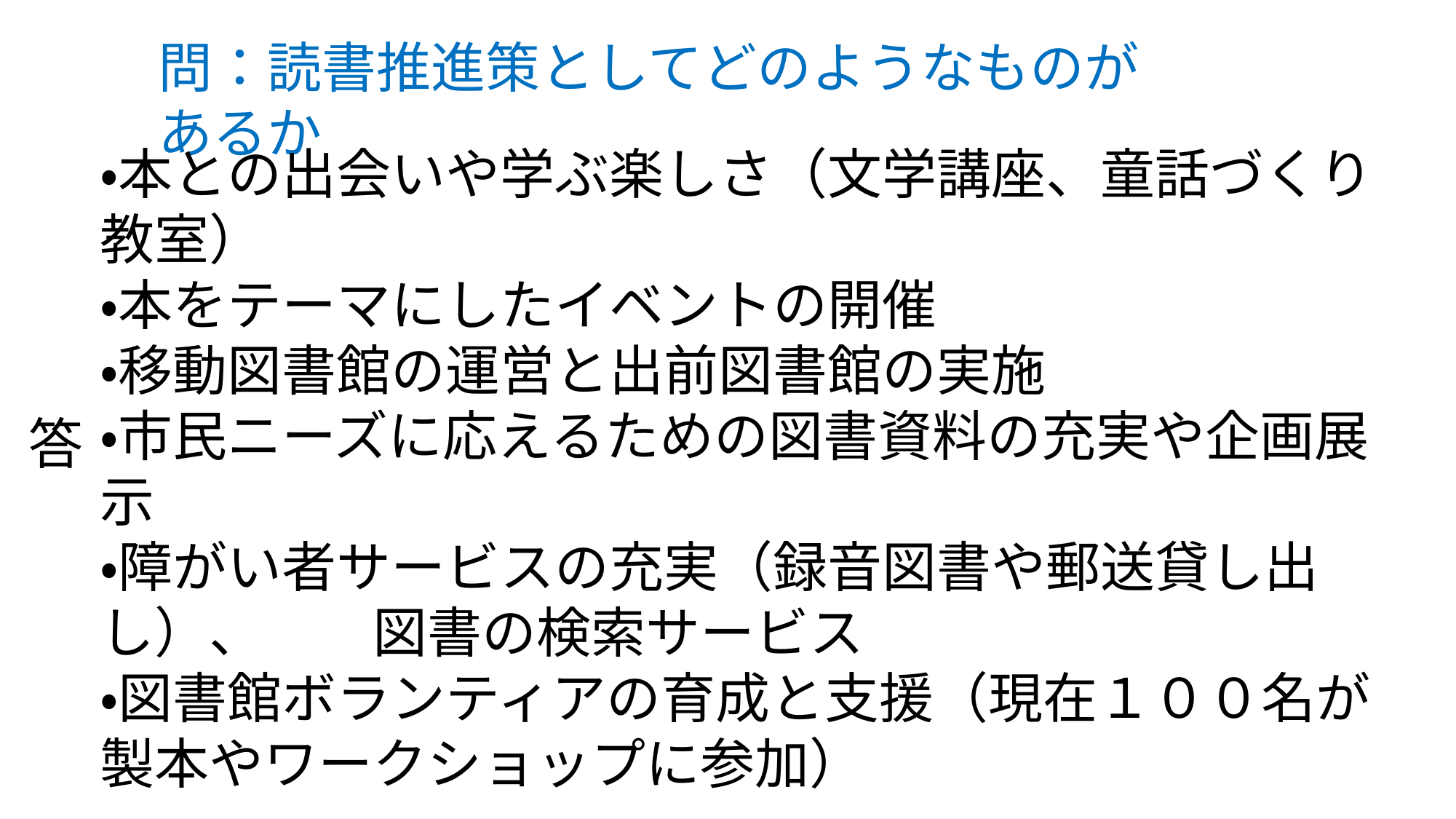

問：読書推進策としてどのようなものがあるか
・本との出会いや学ぶ楽しさ（文学講座、童話づくり教室）
・本をテーマにしたイベントの開催
・移動図書館の運営と出前図書館の実施
・市民ニーズに応えるための図書資料の充実や企画展示
・障がい者サービスの充実（録音図書や郵送貸し出し）、　　図書の検索サービス
・図書館ボランティアの育成と支援（現在１００名が製本やワークショップに参加）
答